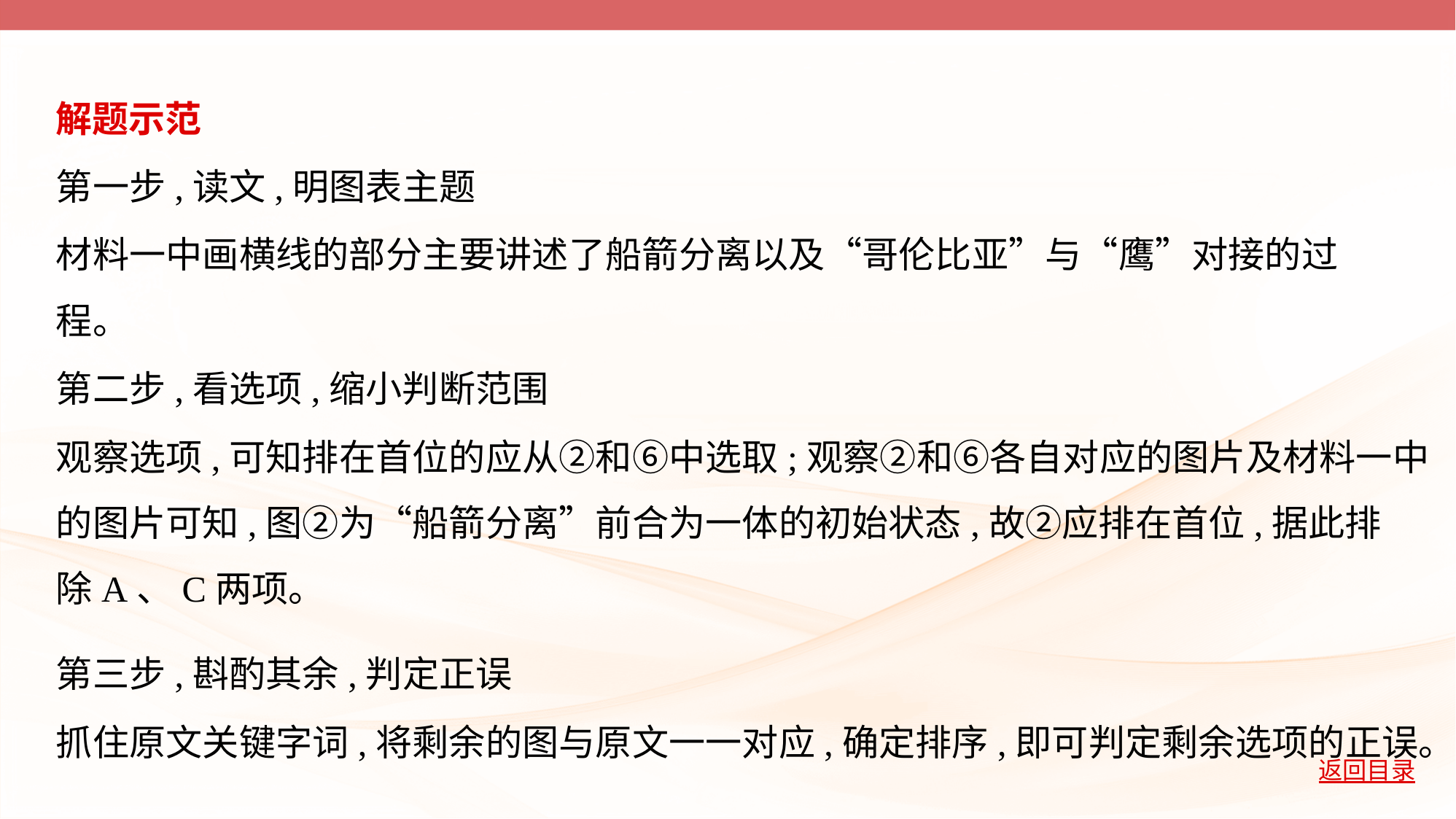

解题示范
第一步,读文,明图表主题
材料一中画横线的部分主要讲述了船箭分离以及“哥伦比亚”与“鹰”对接的过
程。
第二步,看选项,缩小判断范围
观察选项,可知排在首位的应从②和⑥中选取;观察②和⑥各自对应的图片及材料一中
的图片可知,图②为“船箭分离”前合为一体的初始状态,故②应排在首位,据此排
除A、C两项。
第三步,斟酌其余,判定正误
抓住原文关键字词,将剩余的图与原文一一对应,确定排序,即可判定剩余选项的正误。